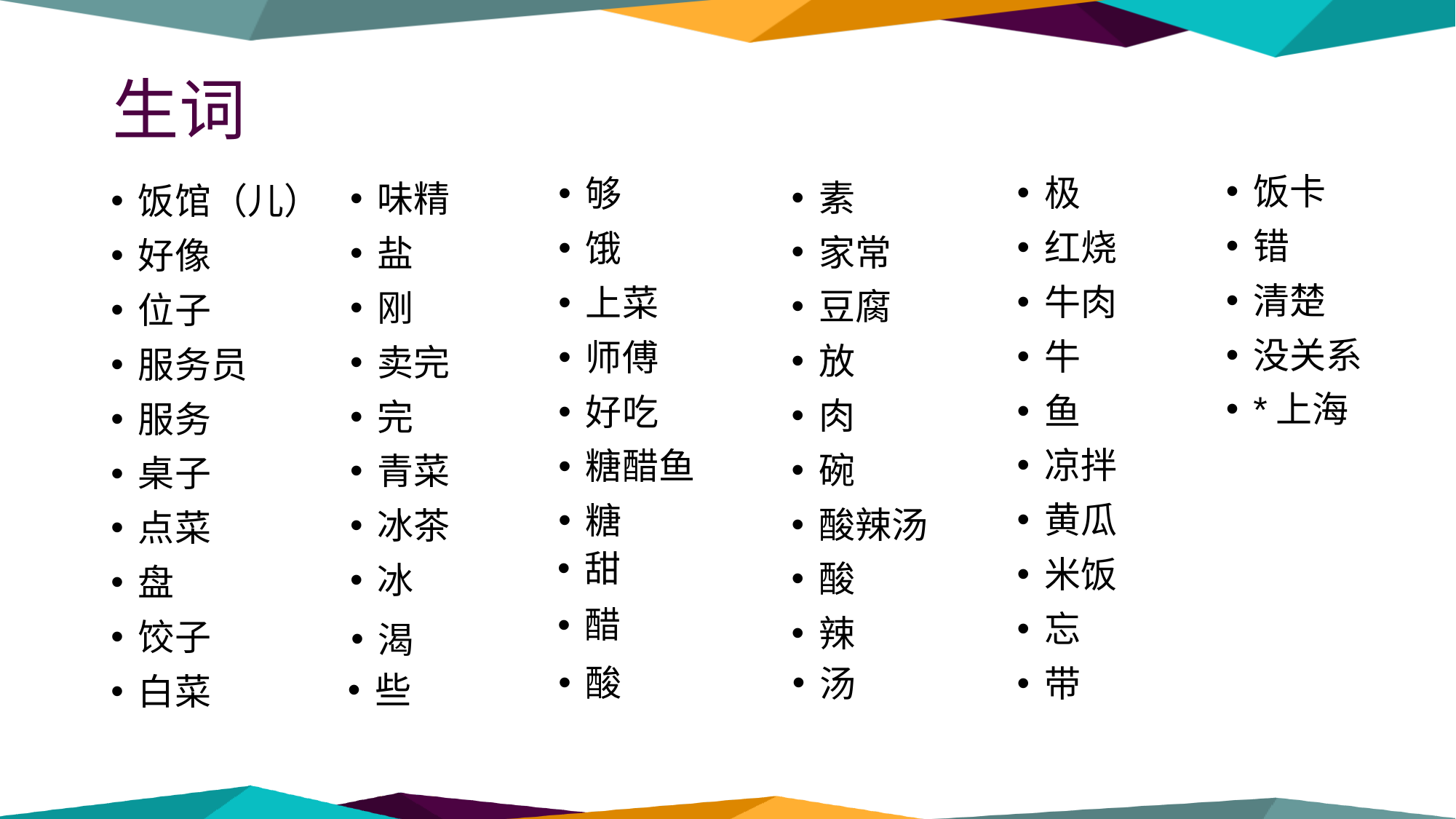

# 生词
饭卡
错
清楚
没关系
*上海
极
红烧
牛肉
牛
鱼
凉拌
黄瓜
米饭
忘
带
够
饿
上菜
师傅
好吃
糖醋鱼
糖
素
家常
豆腐
放
肉
碗
酸辣汤
酸
辣

味精
盐
刚
卖完
完
青菜
冰茶
冰
饭馆（儿）
好像
位子
服务员
服务
桌子
点菜
盘
饺子
白菜
甜
醋

渴
酸

汤

些